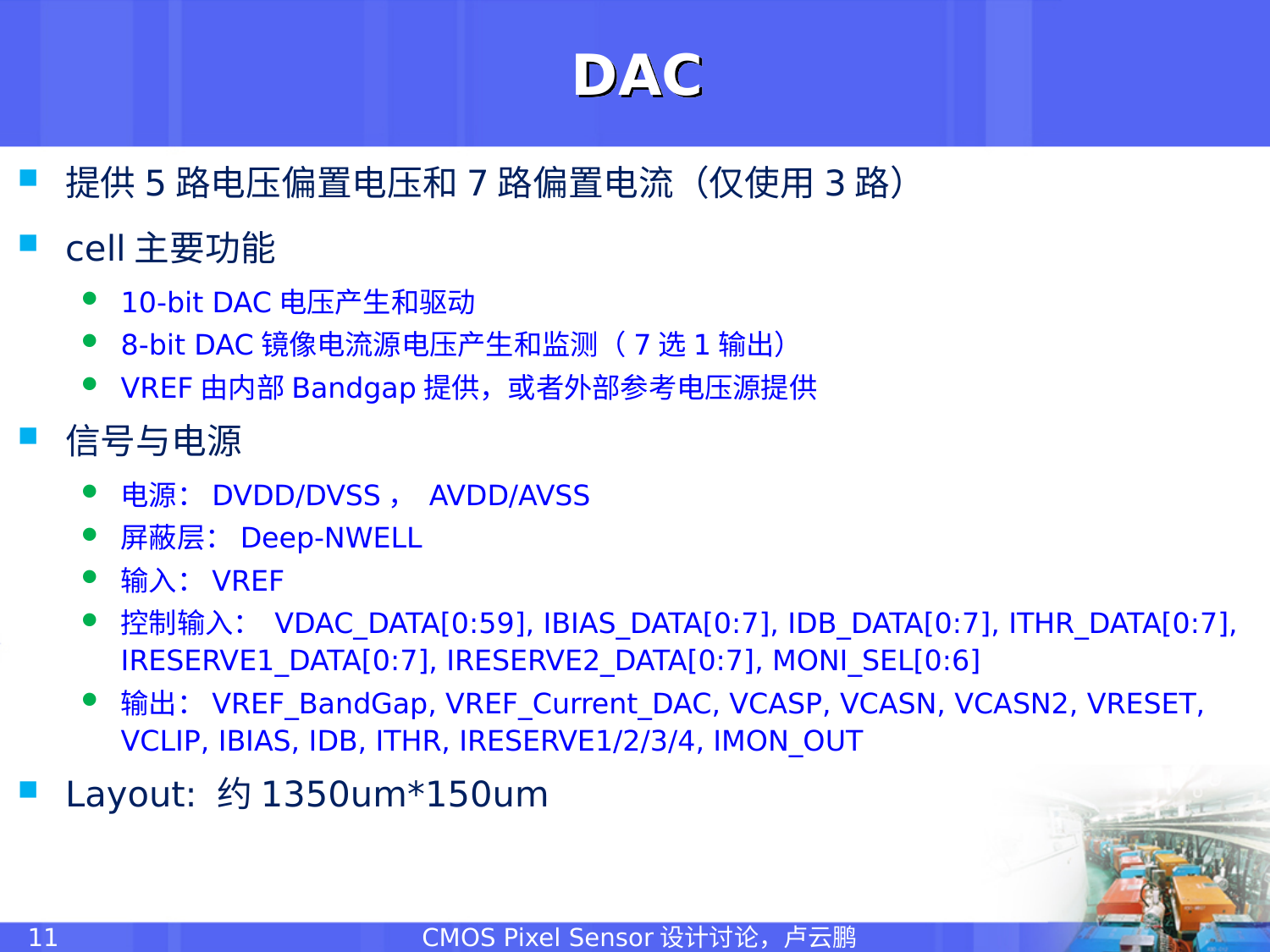

# DAC
提供5路电压偏置电压和7路偏置电流（仅使用3路）
cell主要功能
10-bit DAC电压产生和驱动
8-bit DAC镜像电流源电压产生和监测（7选1输出）
VREF由内部Bandgap提供，或者外部参考电压源提供
信号与电源
电源：DVDD/DVSS， AVDD/AVSS
屏蔽层：Deep-NWELL
输入：VREF
控制输入： VDAC_DATA[0:59], IBIAS_DATA[0:7], IDB_DATA[0:7], ITHR_DATA[0:7], IRESERVE1_DATA[0:7], IRESERVE2_DATA[0:7], MONI_SEL[0:6]
输出：VREF_BandGap, VREF_Current_DAC, VCASP, VCASN, VCASN2, VRESET, VCLIP, IBIAS, IDB, ITHR, IRESERVE1/2/3/4, IMON_OUT
Layout: 约1350um*150um
CMOS Pixel Sensor设计讨论，卢云鹏
11